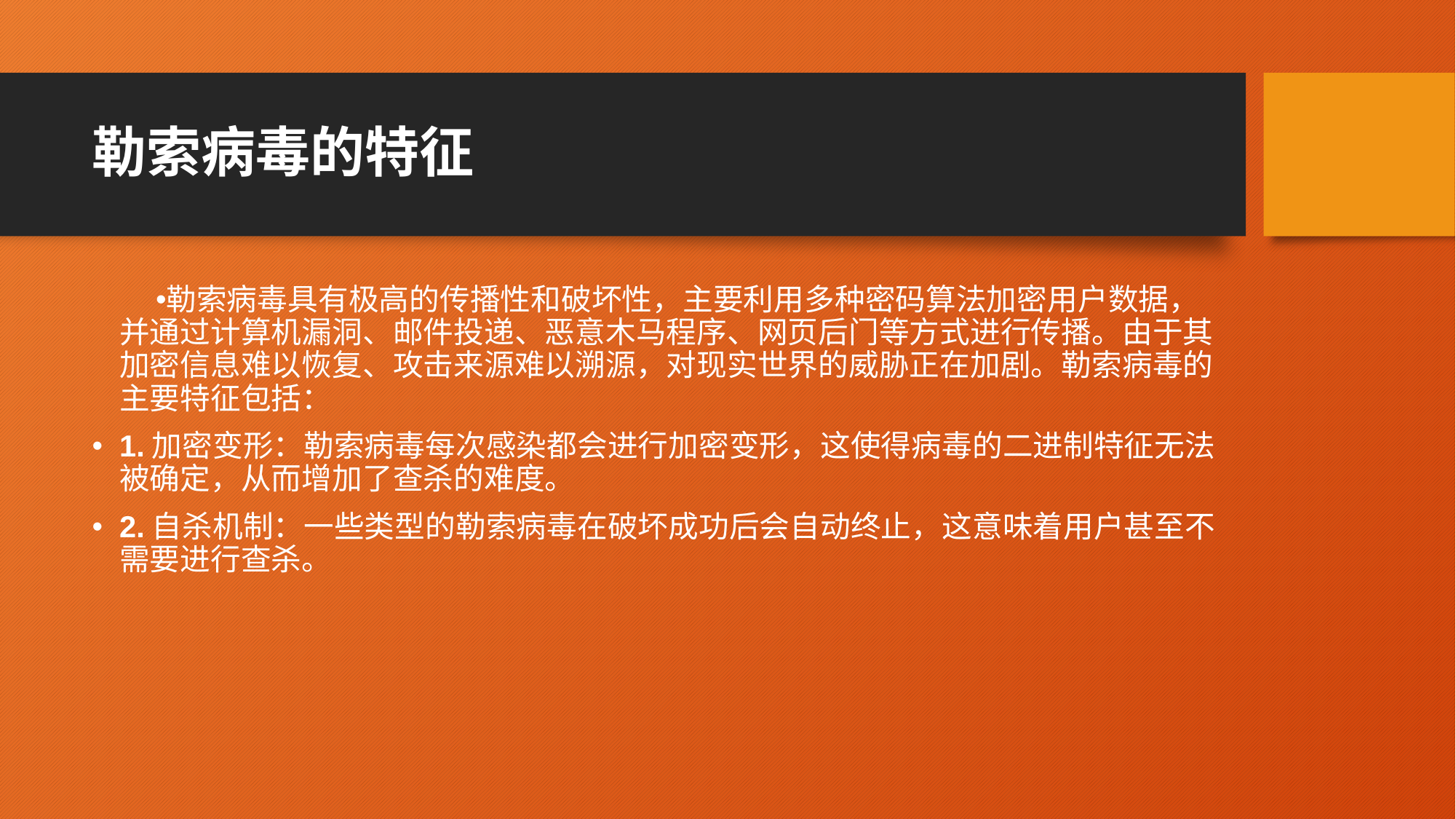

# 勒索病毒的特征
勒索病毒具有极高的传播性和破坏性，主要利用多种密码算法加密用户数据，并通过计算机漏洞、邮件投递、恶意木马程序、网页后门等方式进行传播。由于其加密信息难以恢复、攻击来源难以溯源，对现实世界的威胁正在加剧。勒索病毒的主要特征包括：
1.加密变形：勒索病毒每次感染都会进行加密变形，这使得病毒的二进制特征无法被确定，从而增加了查杀的难度。
2.自杀机制：一些类型的勒索病毒在破坏成功后会自动终止，这意味着用户甚至不需要进行查杀。